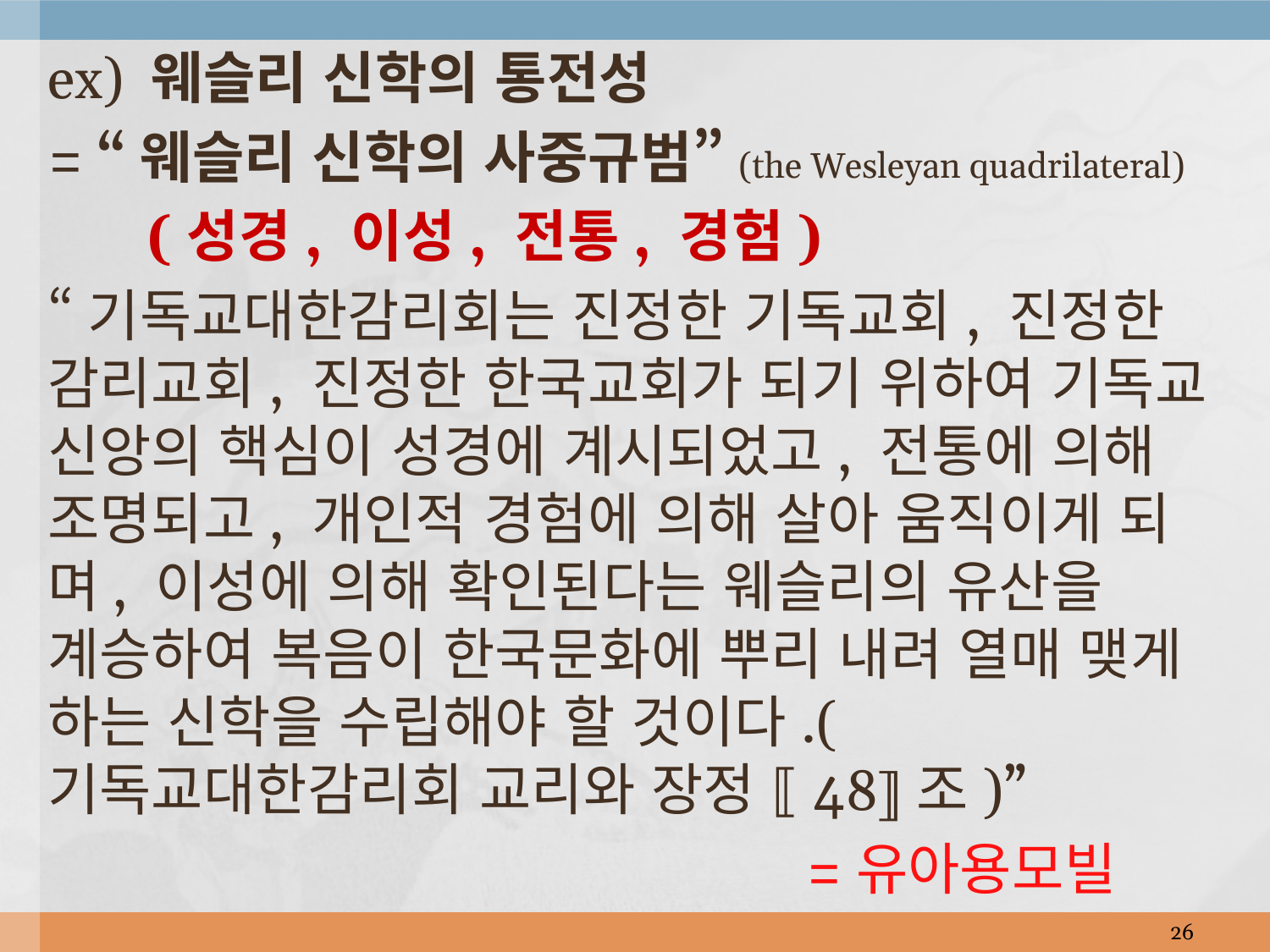

ex) 웨슬리 신학의 통전성
= “웨슬리 신학의 사중규범”(the Wesleyan quadrilateral)
       (성경, 이성, 전통, 경험)
“기독교대한감리회는 진정한 기독교회, 진정한 감리교회, 진정한 한국교회가 되기 위하여 기독교 신앙의 핵심이 성경에 계시되었고, 전통에 의해 조명되고, 개인적 경험에 의해 살아 움직이게 되며, 이성에 의해 확인된다는 웨슬리의 유산을 계승하여 복음이 한국문화에 뿌리 내려 열매 맺게 하는 신학을 수립해야 할 것이다.(기독교대한감리회 교리와 장정 ⟦48⟧조)”
                                                        =유아용모빌
26